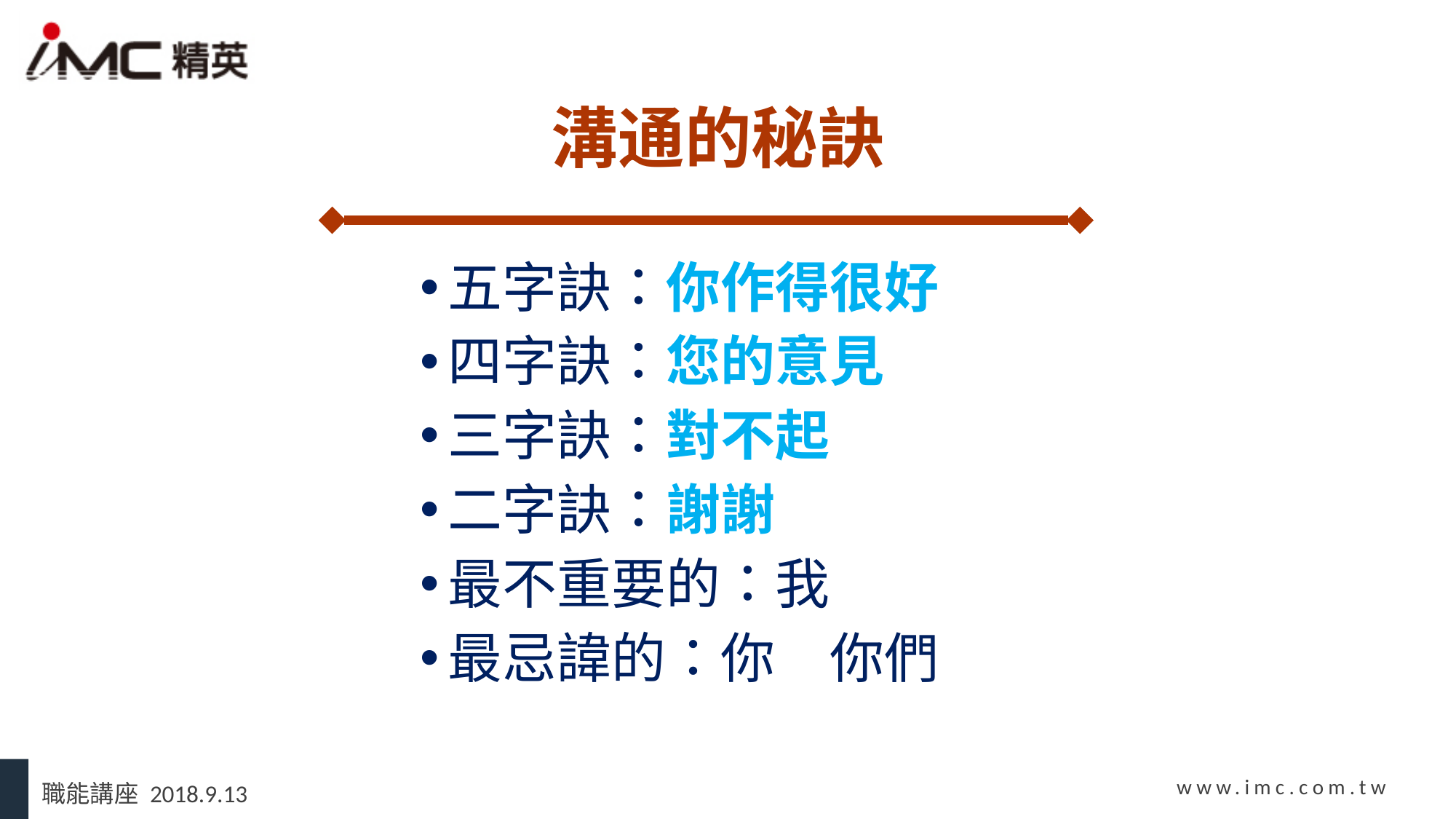

# 溝通的秘訣
五字訣：你作得很好
四字訣：您的意見
三字訣：對不起
二字訣：謝謝
最不重要的：我
最忌諱的：你　你們